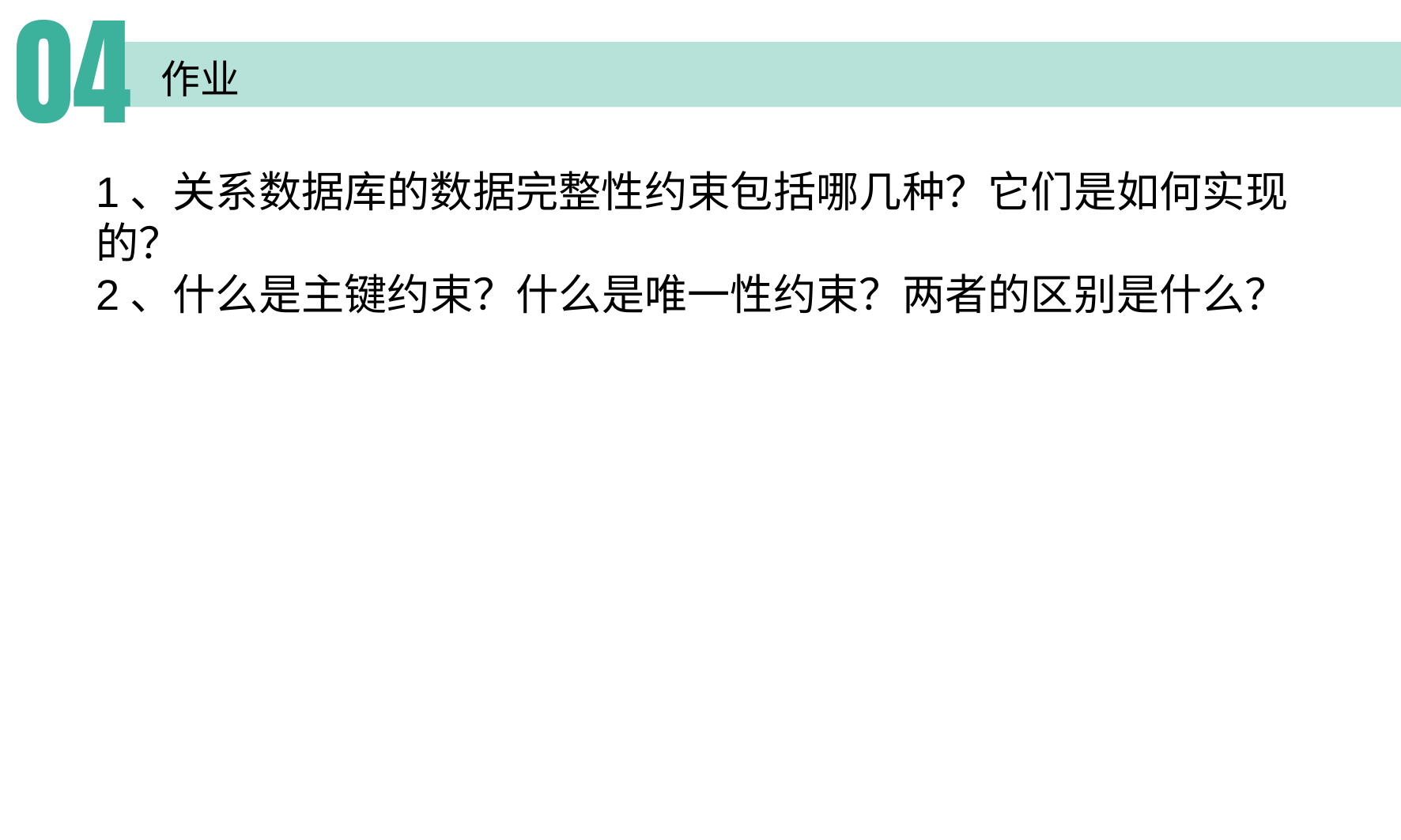

04

作业
1、关系数据库的数据完整性约束包括哪几种？它们是如何实现的？
2、什么是主键约束？什么是唯一性约束？两者的区别是什么？